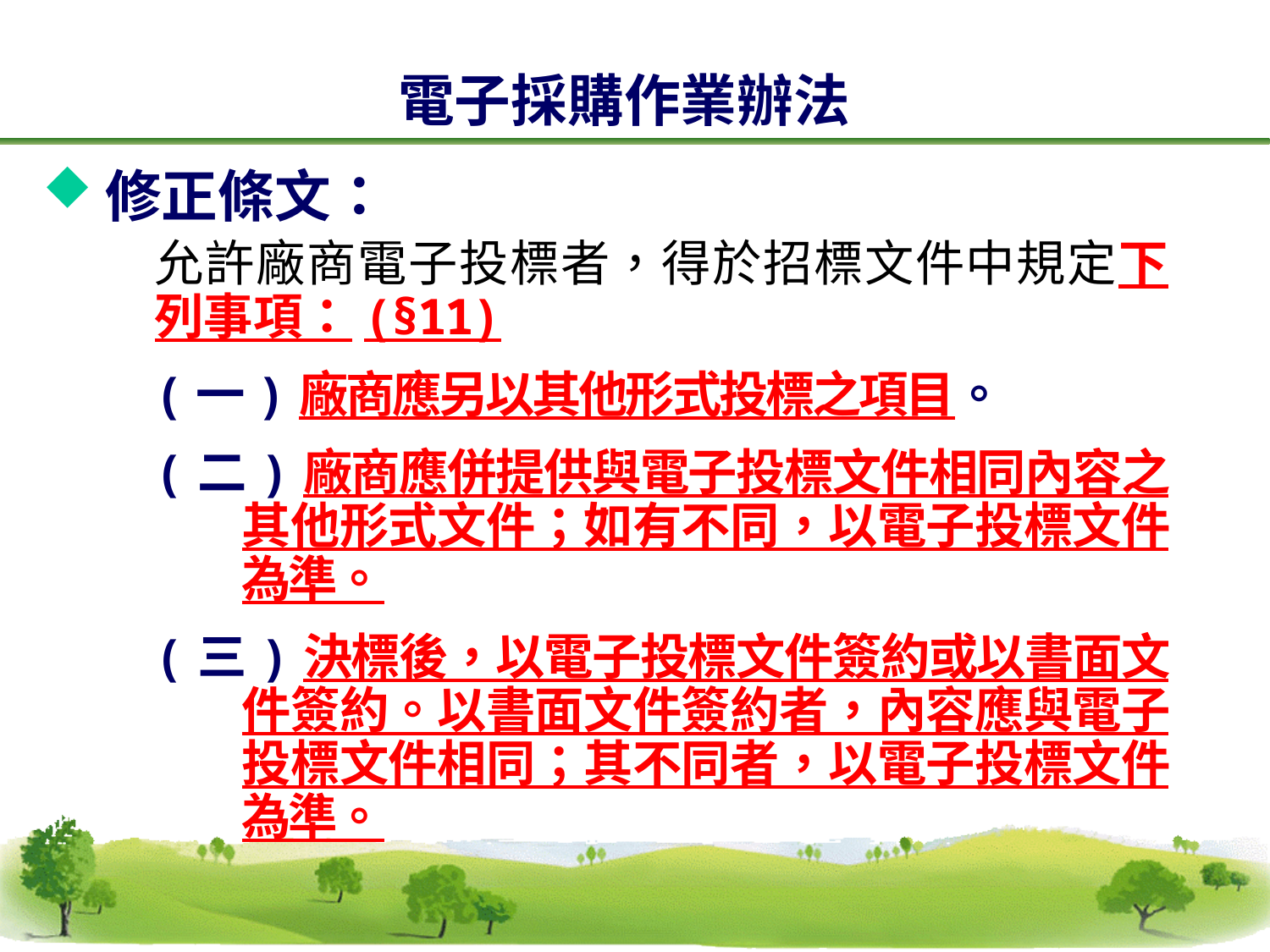

電子採購作業辦法
修正條文：
允許廠商電子投標者，得於招標文件中規定下列事項：(§11)
(一)廠商應另以其他形式投標之項目。
(二)廠商應併提供與電子投標文件相同內容之其他形式文件；如有不同，以電子投標文件為準。
(三)決標後，以電子投標文件簽約或以書面文件簽約。以書面文件簽約者，內容應與電子投標文件相同；其不同者，以電子投標文件為準。